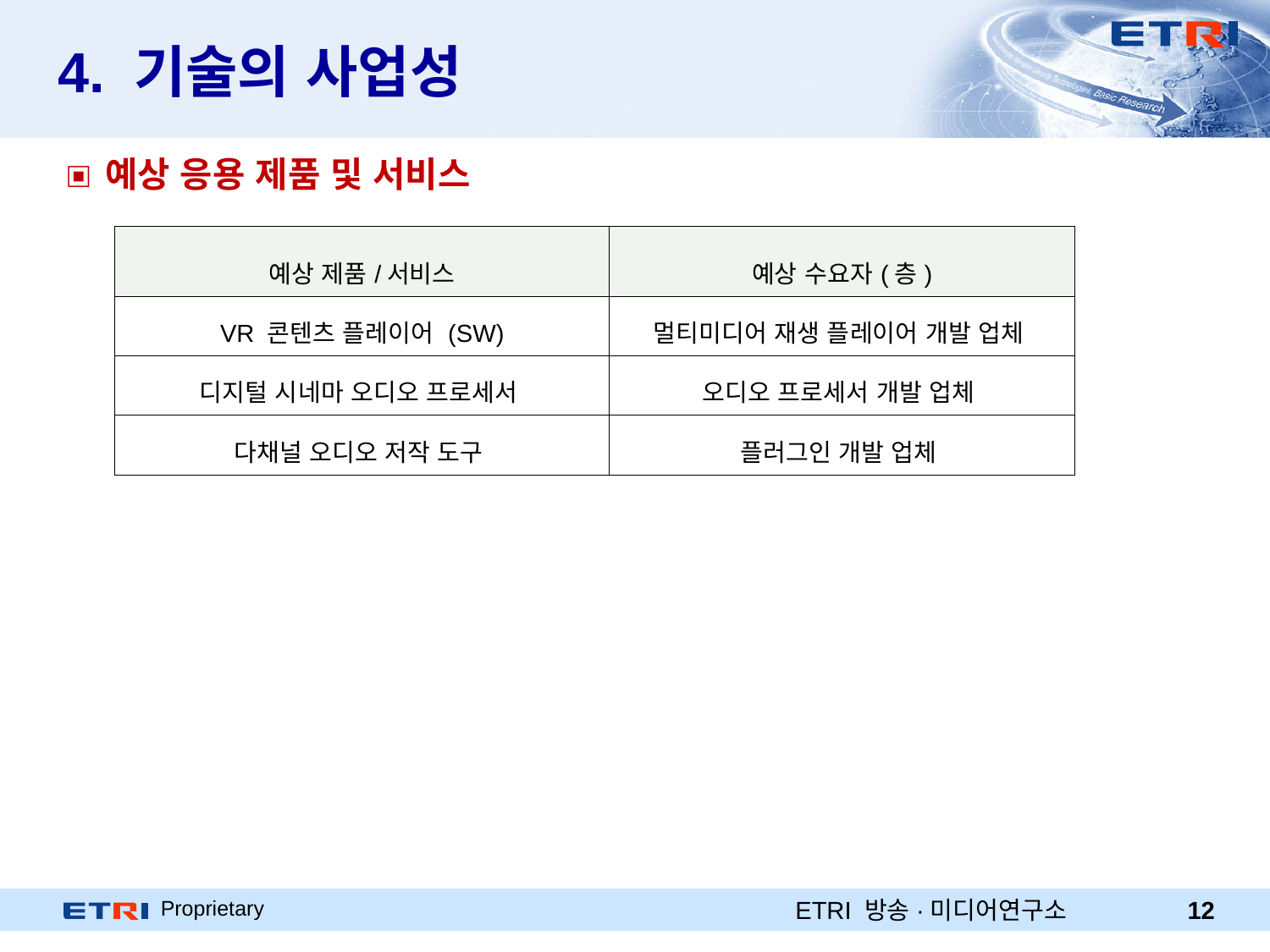

# 4. 기술의 사업성
예상 응용 제품 및 서비스

| 예상 제품/서비스 | 예상 수요자(층) |
| --- | --- |
| VR 콘텐츠 플레이어 (SW) | 멀티미디어 재생 플레이어 개발 업체 |
| 디지털 시네마 오디오 프로세서 | 오디오 프로세서 개발 업체 |
| 다채널 오디오 저작 도구 | 플러그인 개발 업체 |
ETRI 방송·미디어연구소
12